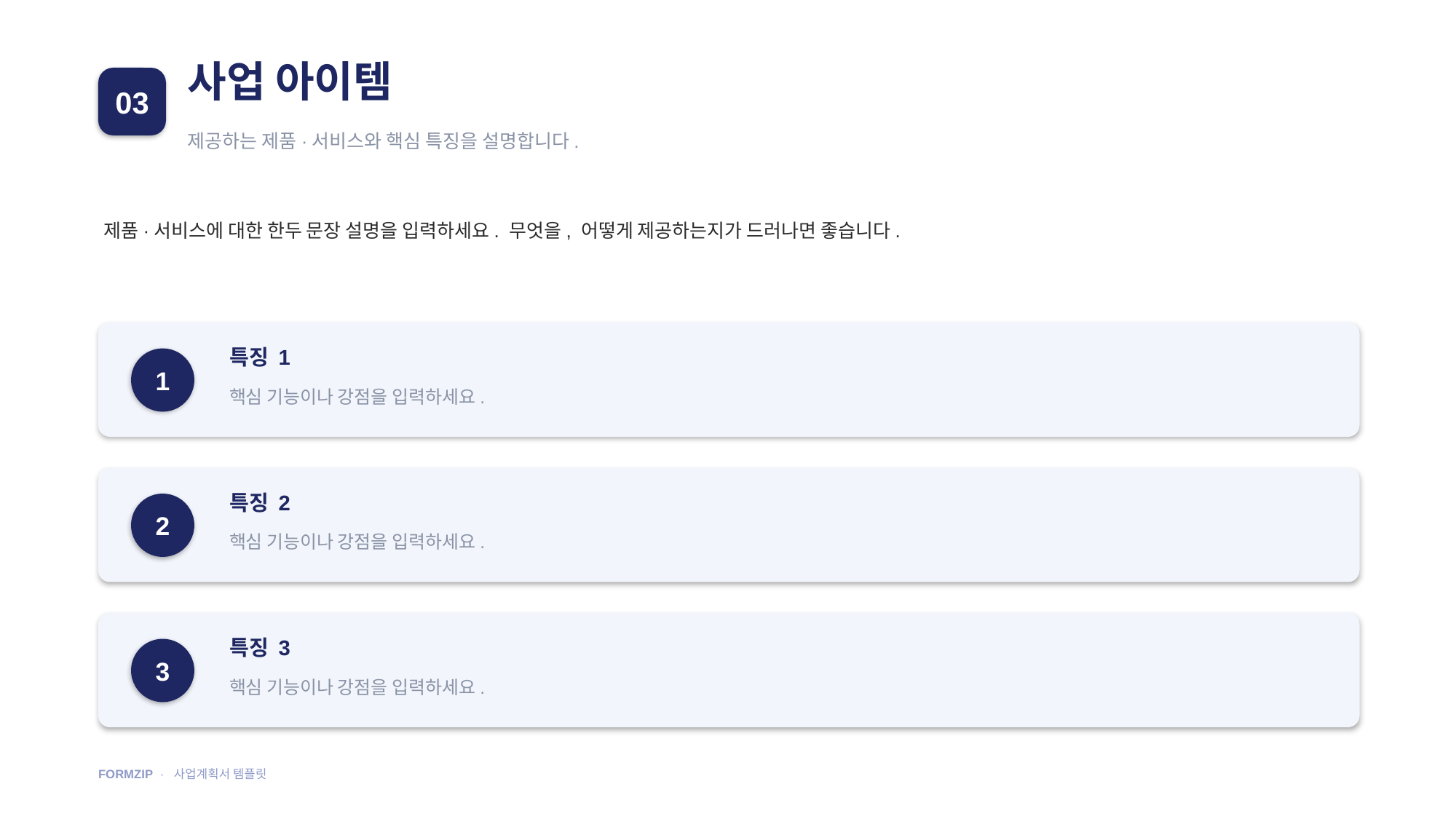

사업 아이템
03
제공하는 제품·서비스와 핵심 특징을 설명합니다.
제품·서비스에 대한 한두 문장 설명을 입력하세요. 무엇을, 어떻게 제공하는지가 드러나면 좋습니다.

특징 1
1
핵심 기능이나 강점을 입력하세요.

특징 2
2
핵심 기능이나 강점을 입력하세요.

특징 3
3
핵심 기능이나 강점을 입력하세요.
FORMZIP  ·  사업계획서 템플릿